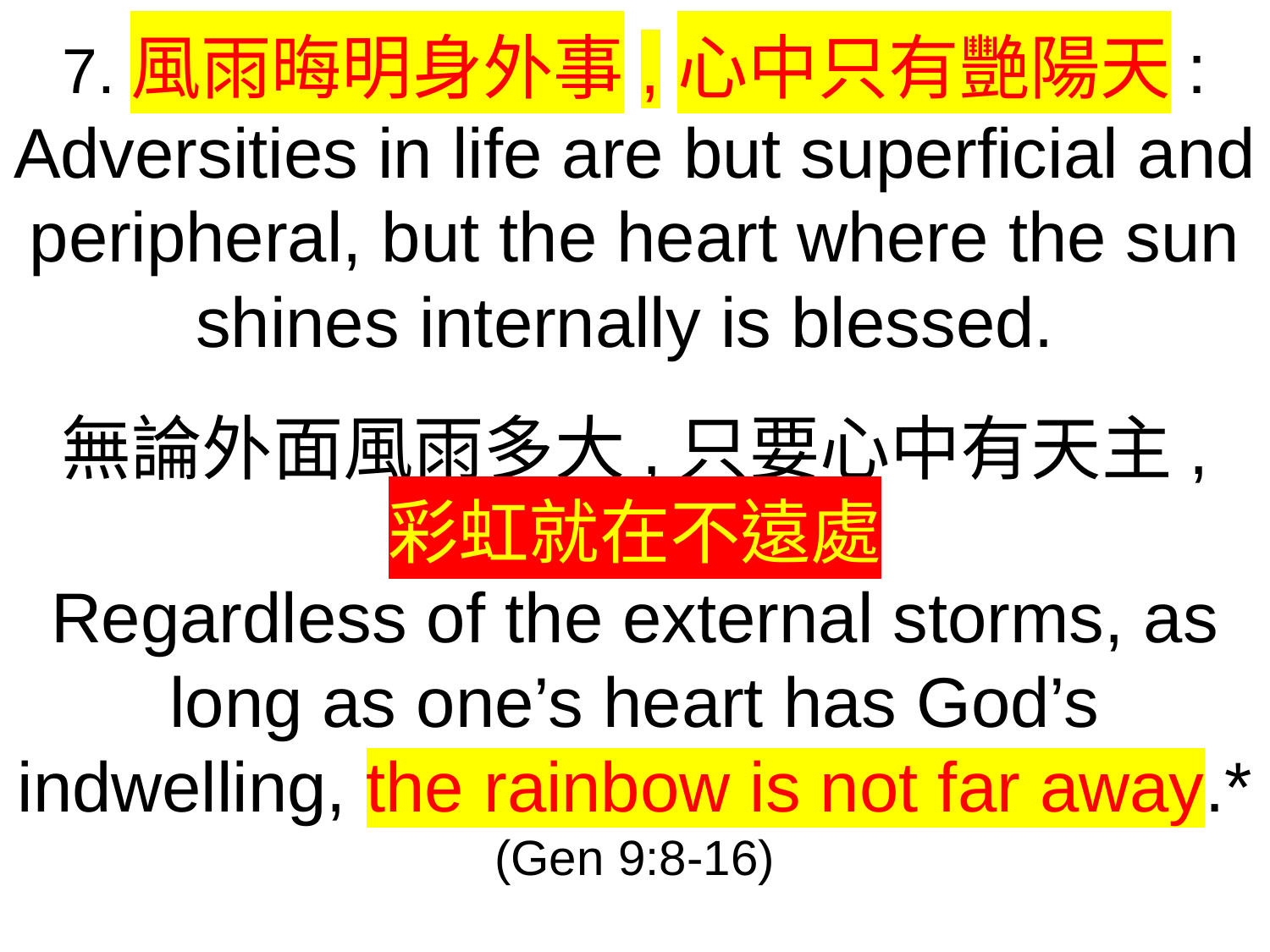

7.風雨晦明身外事,心中只有艷陽天:
Adversities in life are but superficial and peripheral, but the heart where the sun shines internally is blessed.
無論外面風雨多大,只要心中有天主,
彩虹就在不遠處
Regardless of the external storms, as long as one’s heart has God’s indwelling, the rainbow is not far away.* (Gen 9:8-16)